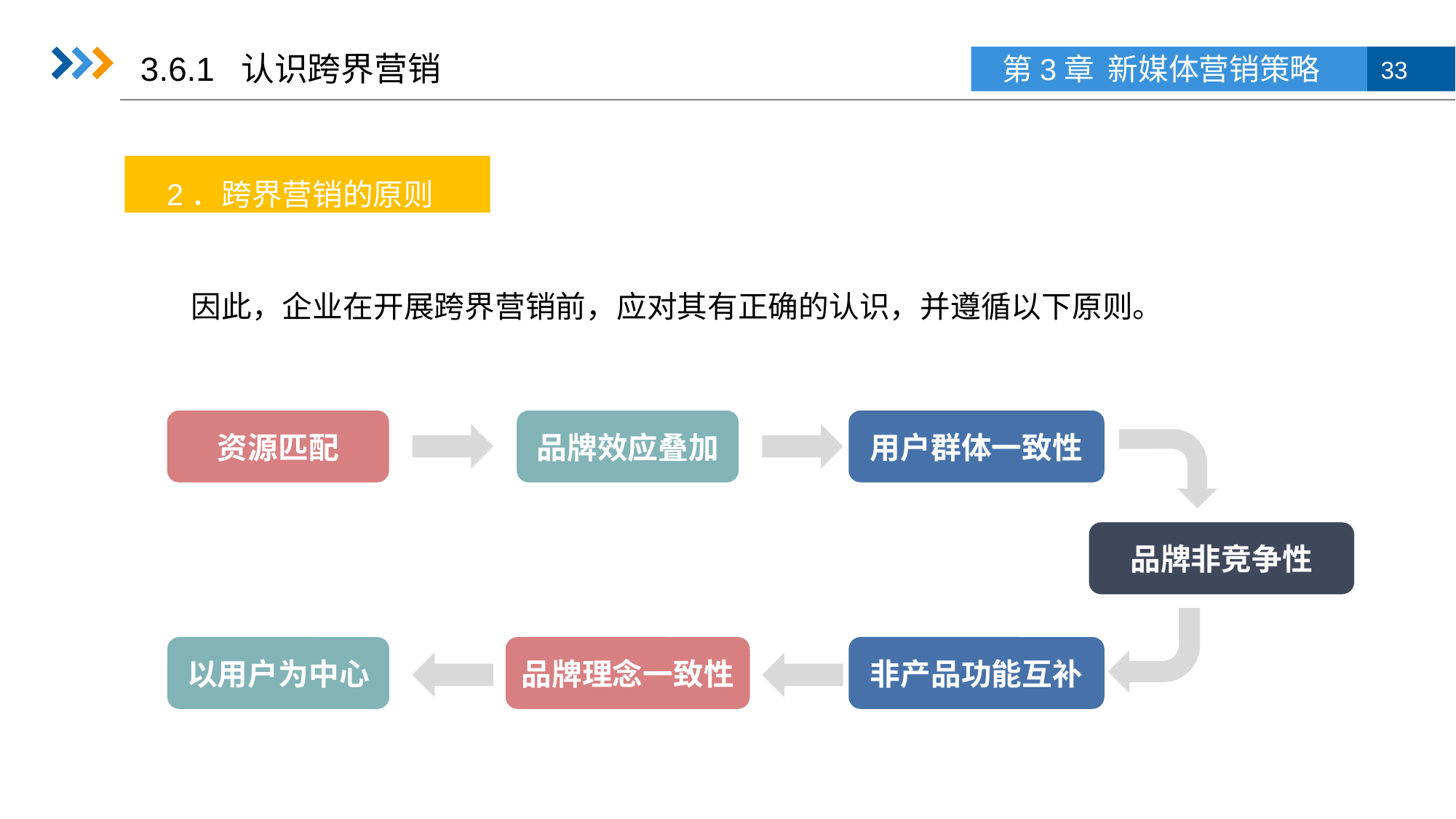

3.6.1  认识跨界营销
2．跨界营销的原则
因此，企业在开展跨界营销前，应对其有正确的认识，并遵循以下原则。
资源匹配
品牌效应叠加
用户群体一致性

品牌非竞争性

以用户为中心
品牌理念一致性
非产品功能互补